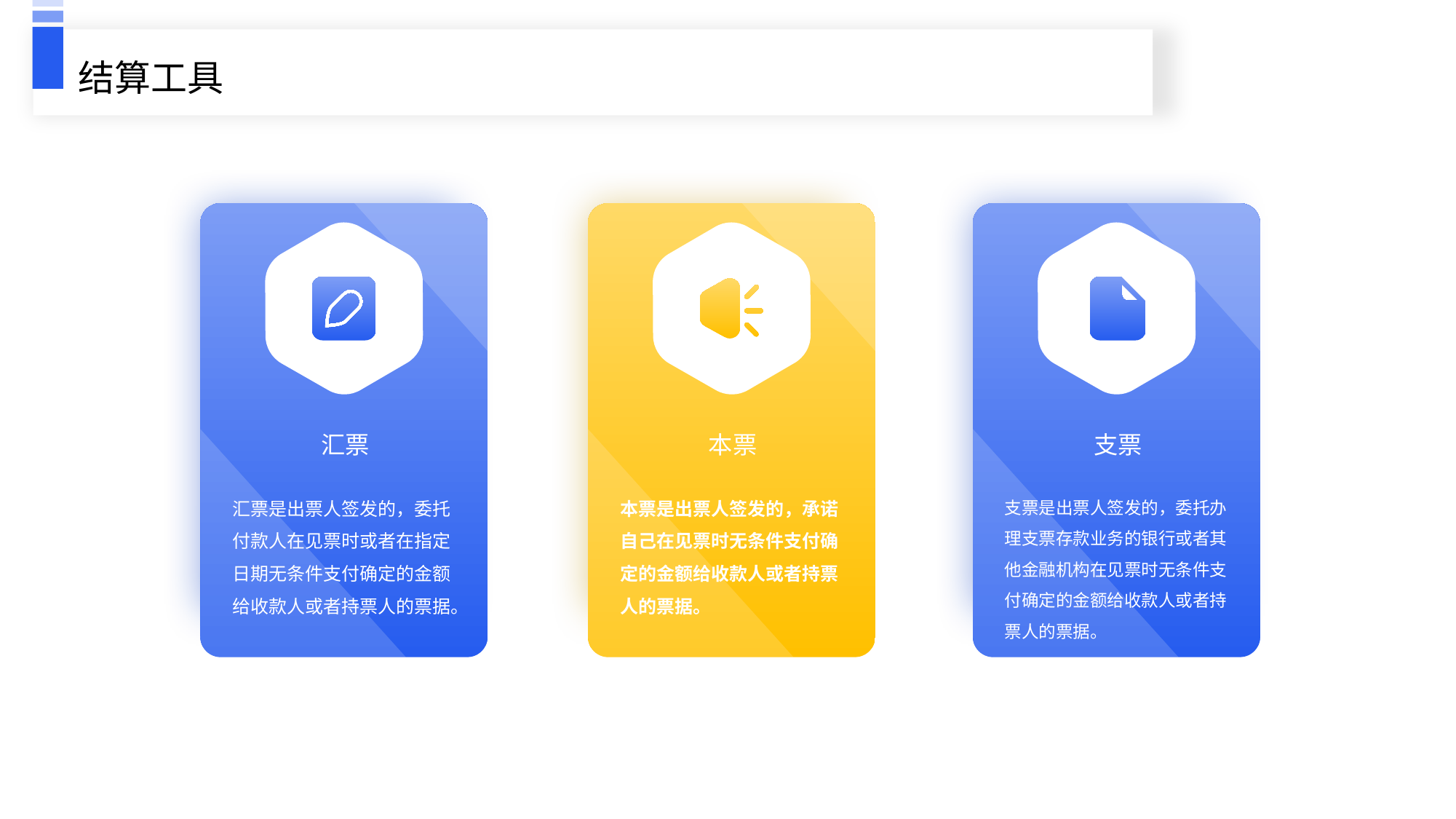

结算工具

汇票
本票
支票

汇票是出票人签发的，委托付款人在见票时或者在指定日期无条件支付确定的金额给收款人或者持票人的票据。
本票是出票人签发的，承诺自己在见票时无条件支付确定的金额给收款人或者持票人的票据。
支票是出票人签发的，委托办理支票存款业务的银行或者其他金融机构在见票时无条件支付确定的金额给收款人或者持票人的票据。